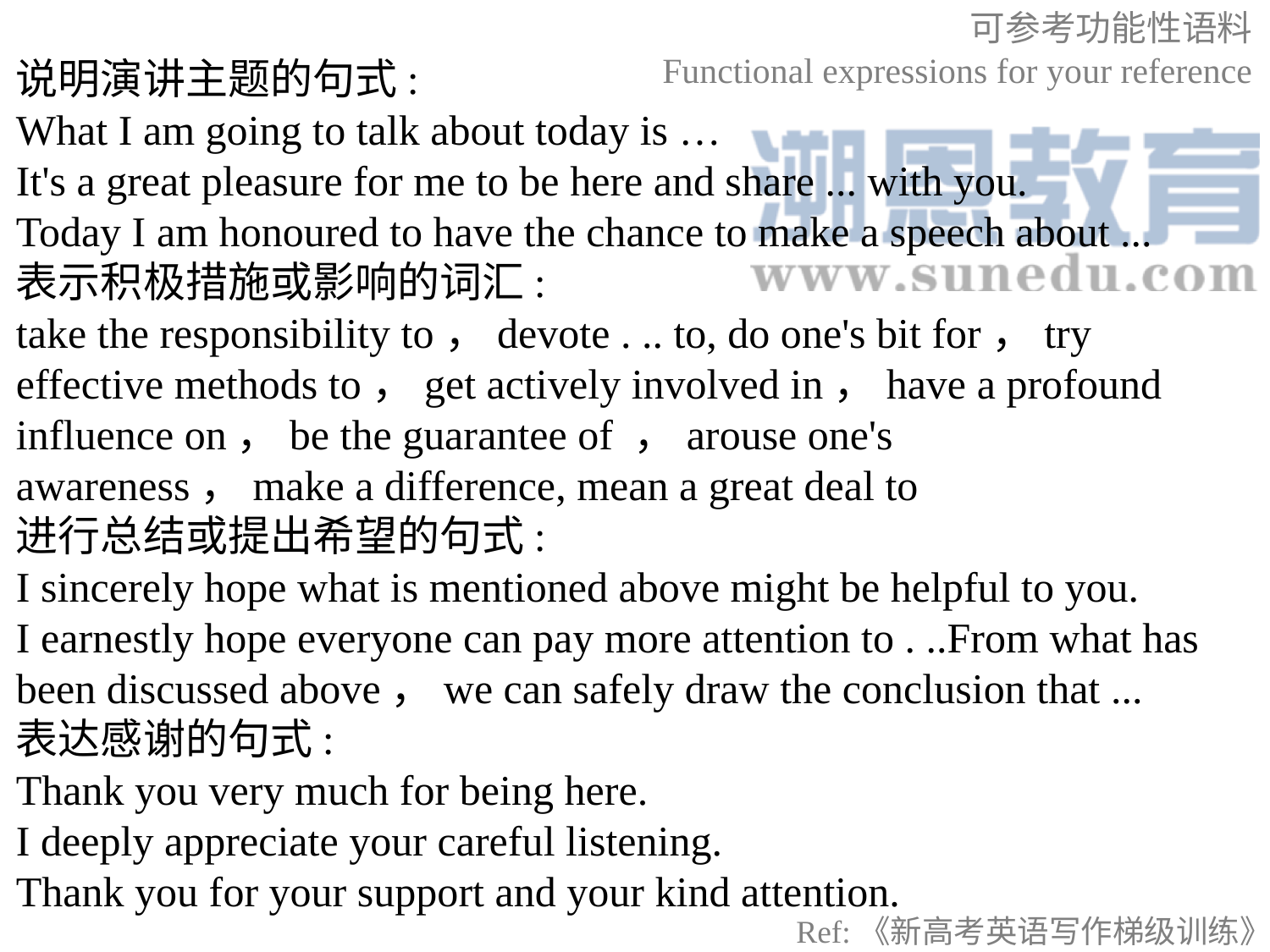

可参考功能性语料
Functional expressions for your reference
说明演讲主题的句式:
What I am going to talk about today is …
It's a great pleasure for me to be here and share ... with you.
Today I am honoured to have the chance to make a speech about ...
表示积极措施或影响的词汇:
take the responsibility to，devote . .. to, do one's bit for，try effective methods to，get actively involved in，have a profound influence on，be the guarantee of ，arouse one's awareness，make a difference, mean a great deal to
进行总结或提出希望的句式:
I sincerely hope what is mentioned above might be helpful to you.
I earnestly hope everyone can pay more attention to . ..From what has been discussed above，we can safely draw the conclusion that ...
表达感谢的句式:
Thank you very much for being here.
I deeply appreciate your careful listening.
Thank you for your support and your kind attention.
Ref:《新高考英语写作梯级训练》